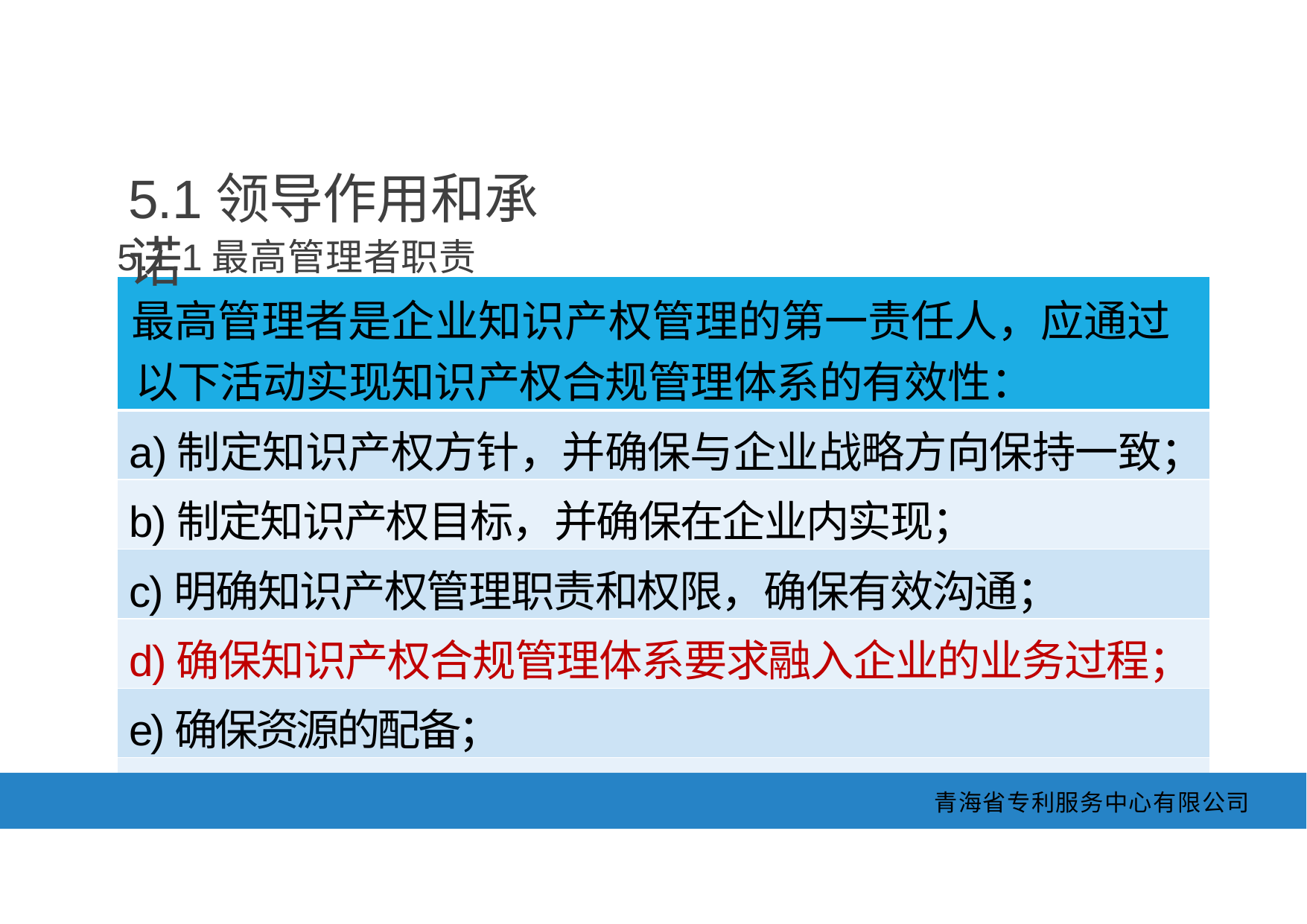

5.1领导作用和承诺

5.1.1最高管理者职责
| 最高管理者是企业知识产权管理的第一责任人，应通过 以下活动实现知识产权合规管理体系的有效性： |
| --- |
| a)制定知识产权方针，并确保与企业战略方向保持一致； |
| b)制定知识产权目标，并确保在企业内实现； |
| c)明确知识产权管理职责和权限，确保有效沟通； |
| d)确保知识产权合规管理体系要求融入企业的业务过程； |
| e)确保资源的配备； |
| f)实施管理评审。 |

青海省专利服务中心有限公司